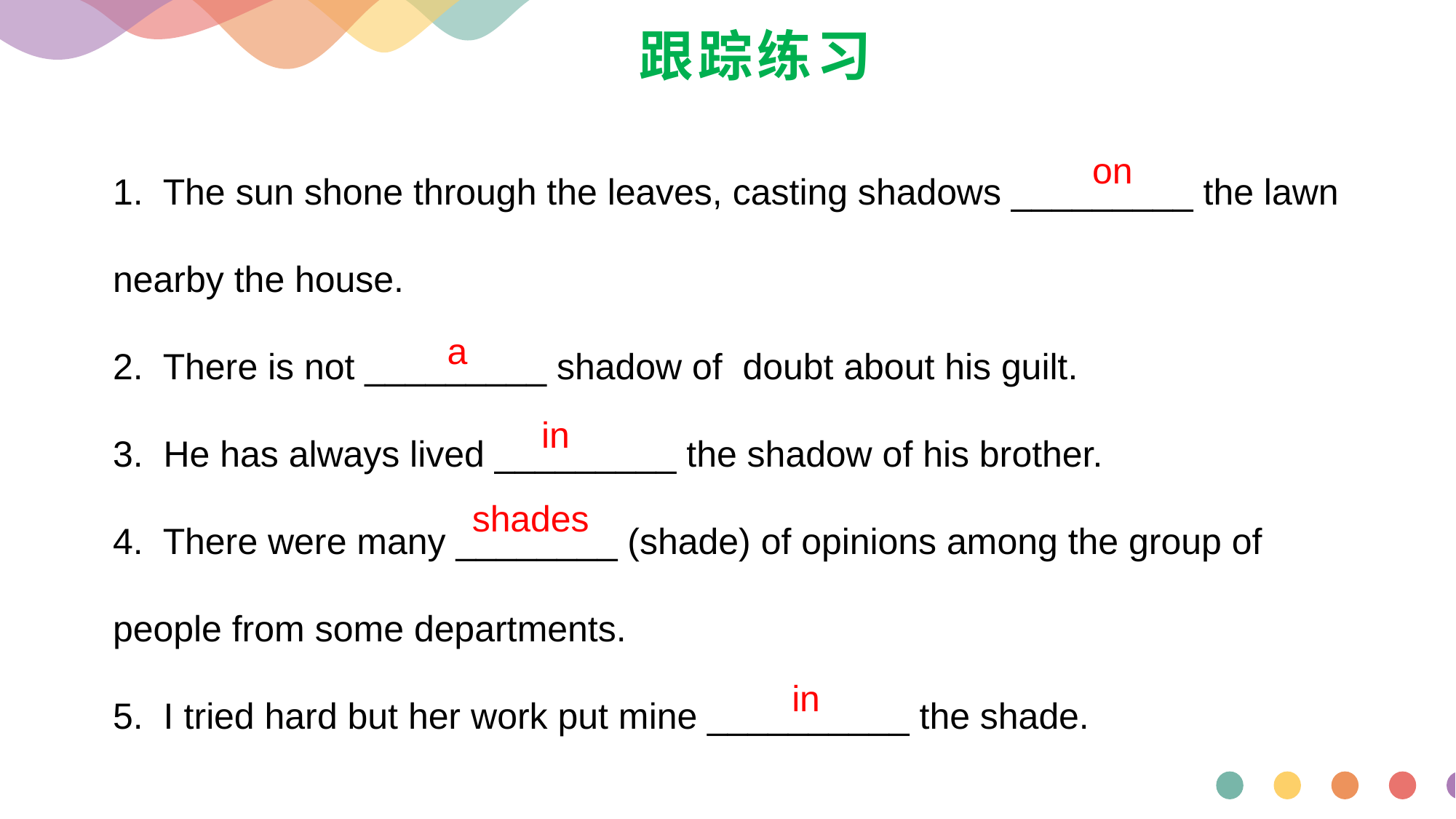

# 跟踪练习
1.  The sun shone through the leaves, casting shadows _________ the lawn nearby the house.
2.  There is not _________ shadow of  doubt about his guilt.
3.  He has always lived _________ the shadow of his brother.
4.  There were many ________ (shade) of opinions among the group of people from some departments.
5.  I tried hard but her work put mine __________ the shade.
on
  a
   in
shades
in